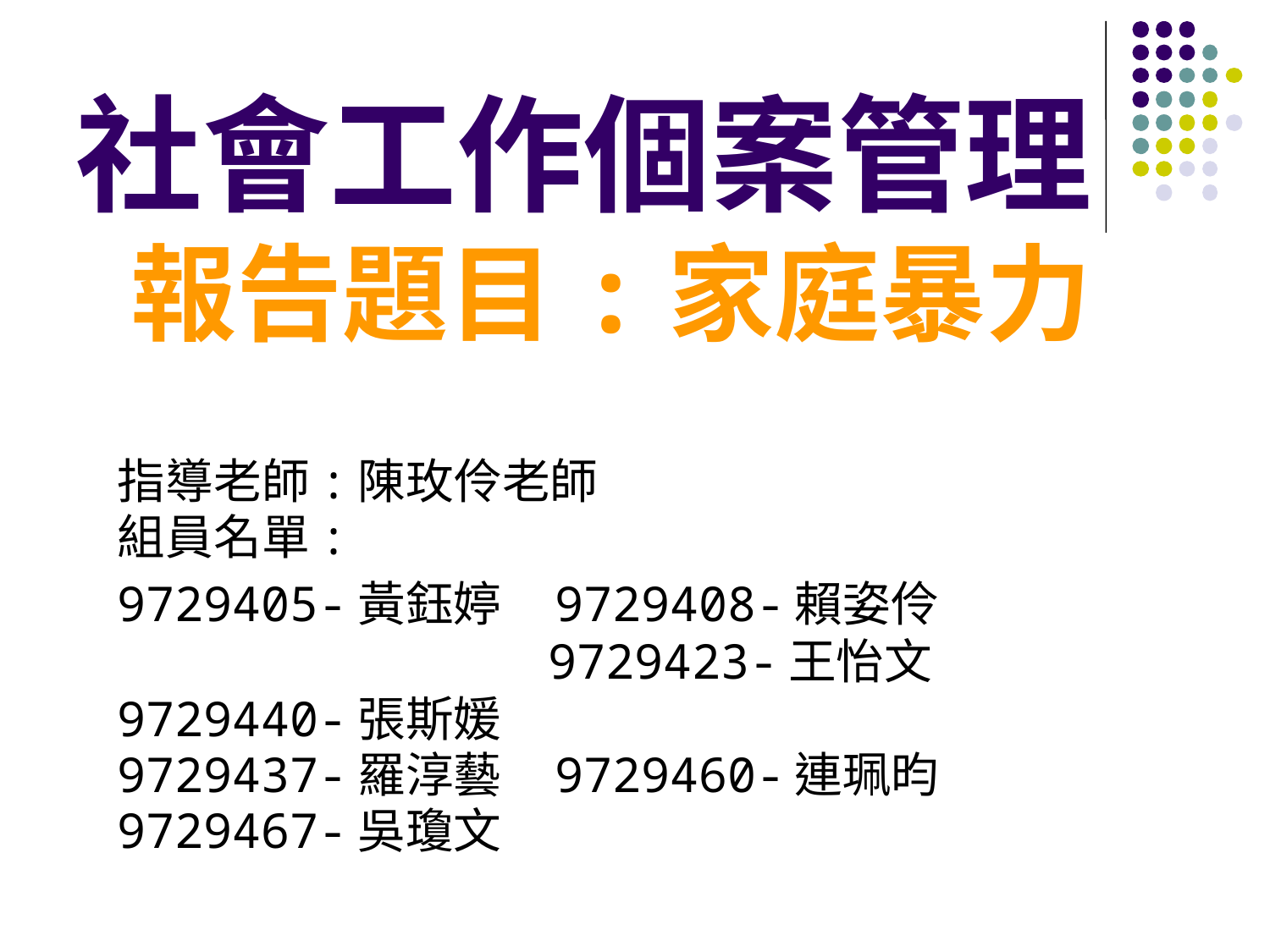

社會工作個案管理
報告題目:家庭暴力
指導老師:陳玫伶老師
組員名單:
9729405-黃鈺婷    9729408-賴姿伶                                                       9729423-王怡文    9729440-張斯媛
9729437-羅淳藝    9729460-連珮昀
9729467-吳瓊文